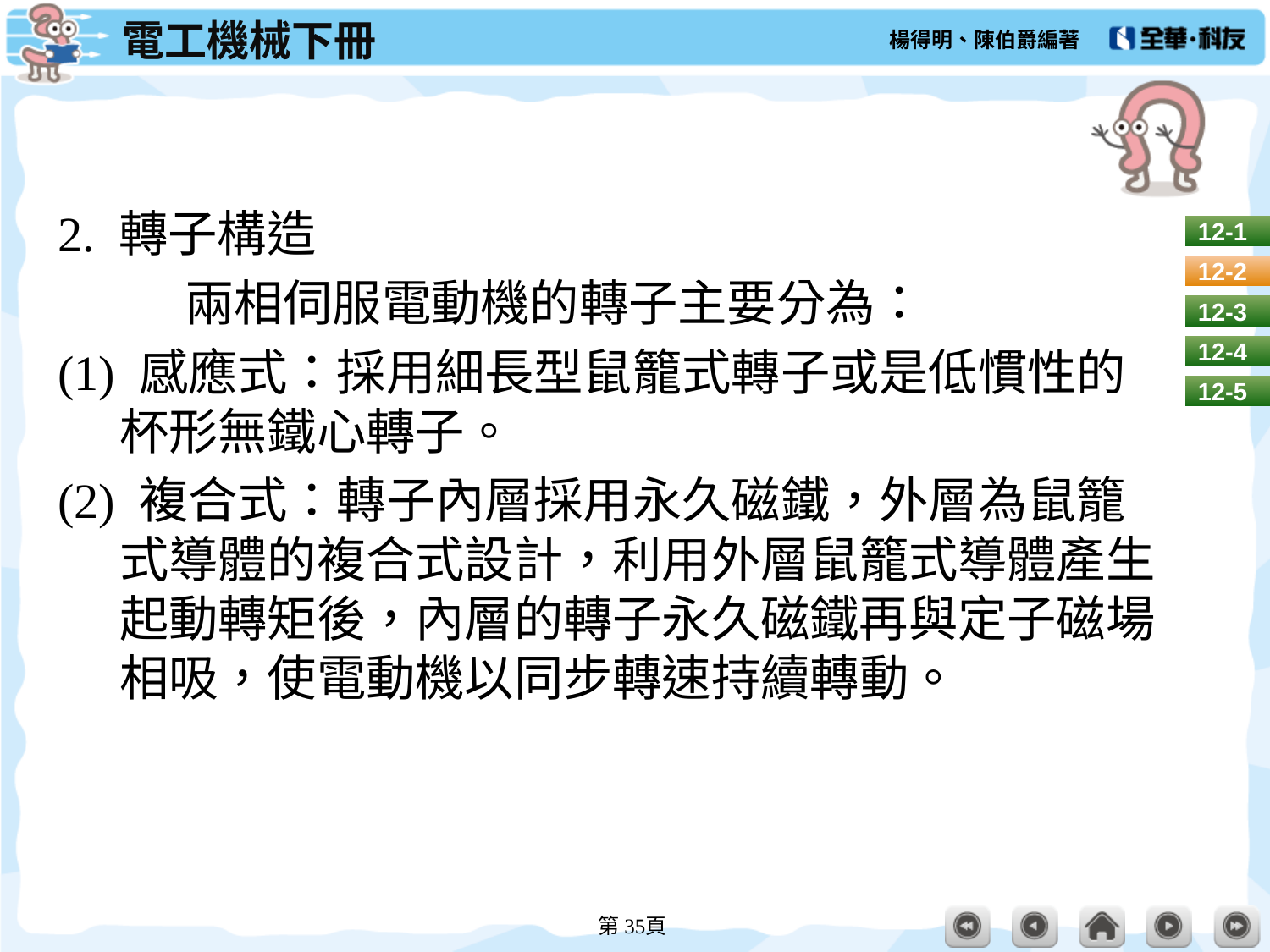

#
2. 轉子構造
	兩相伺服電動機的轉子主要分為：
(1) 感應式：採用細長型鼠籠式轉子或是低慣性的杯形無鐵心轉子。
(2) 複合式：轉子內層採用永久磁鐵，外層為鼠籠式導體的複合式設計，利用外層鼠籠式導體產生起動轉矩後，內層的轉子永久磁鐵再與定子磁場相吸，使電動機以同步轉速持續轉動。